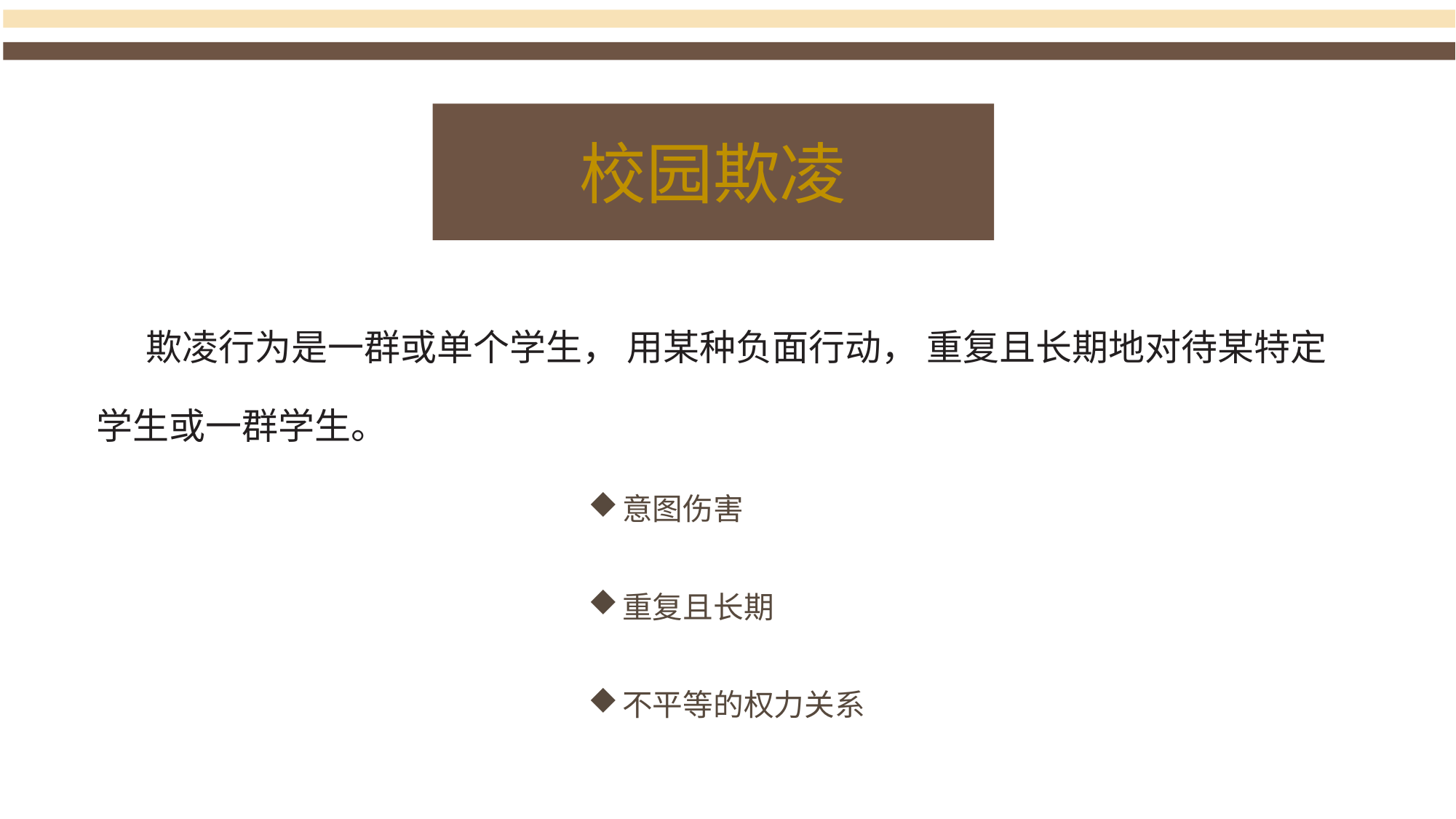

校园欺凌
     欺凌行为是一群或单个学生， 用某种负面行动， 重复且长期地对待某特定学生或一群学生。
意图伤害
重复且长期
不平等的权力关系